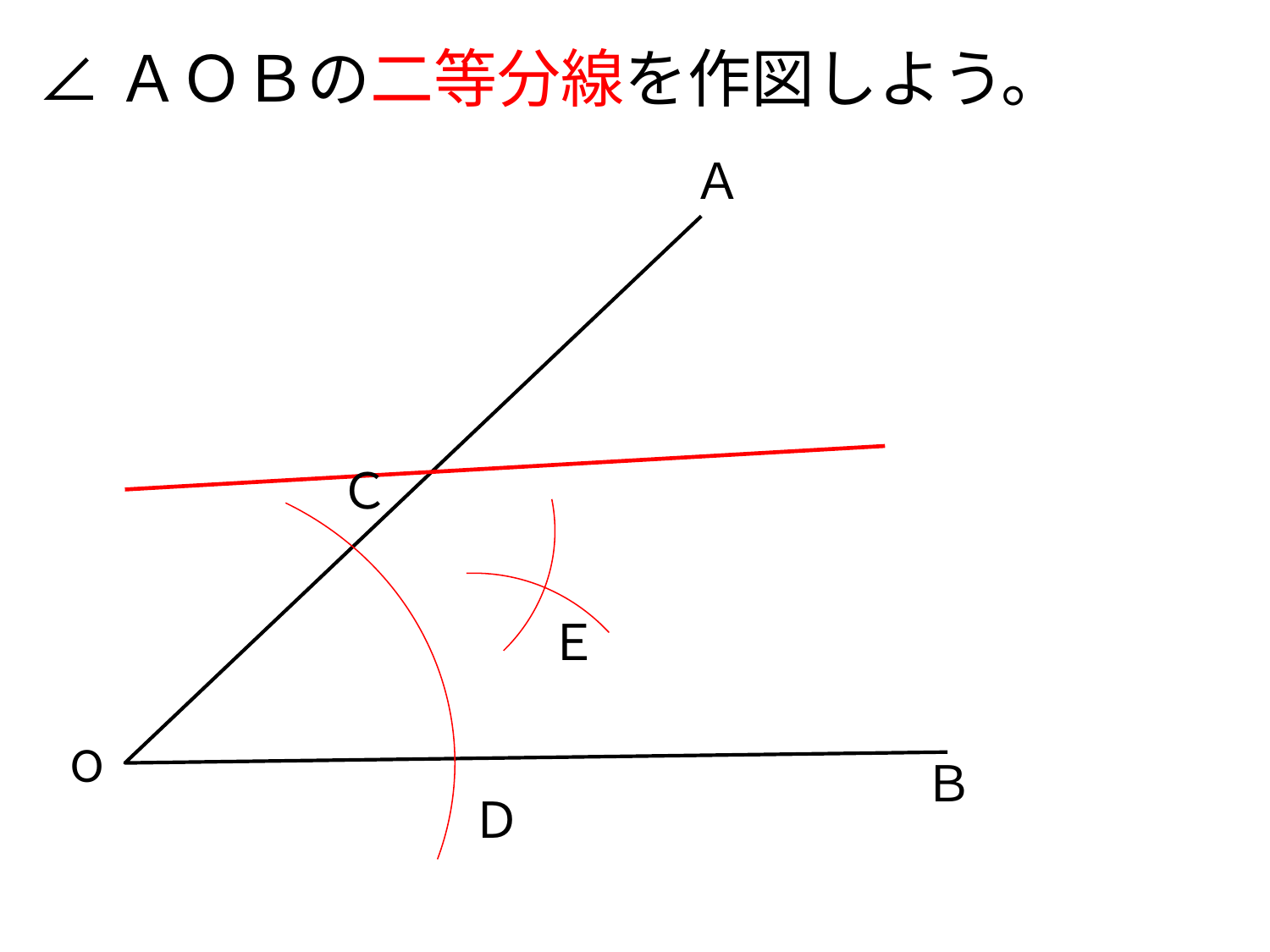

# ∠ＡＯＢの二等分線を作図しよう。
Ａ

Ｃ

Ｅ
O
Ｂ
Ｄ